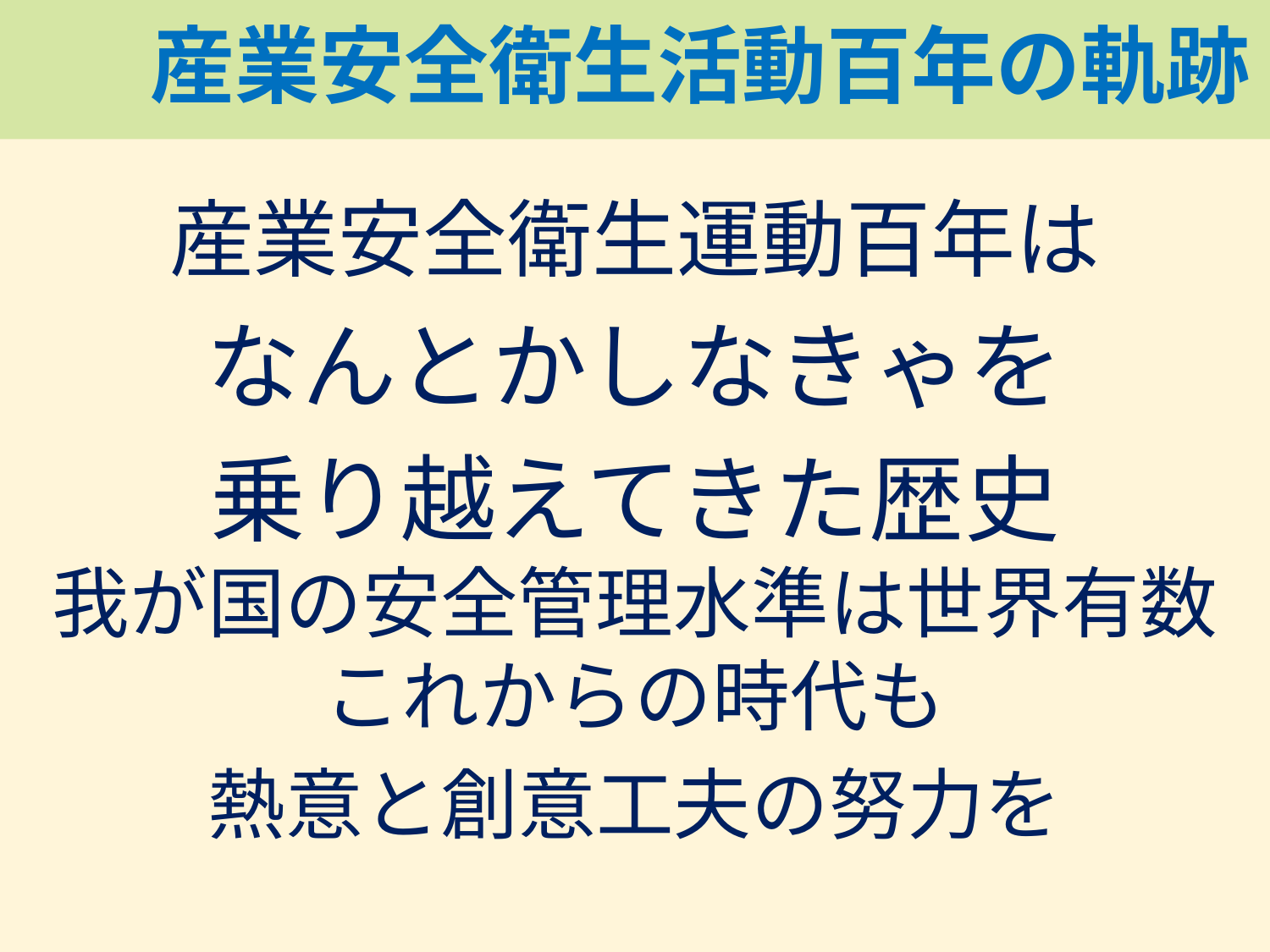

# 産業安全衛生活動百年の軌跡

産業安全衛生運動百年は
なんとかしなきゃを
乗り越えてきた歴史
我が国の安全管理水準は世界有数
これからの時代も
熱意と創意工夫の努力を